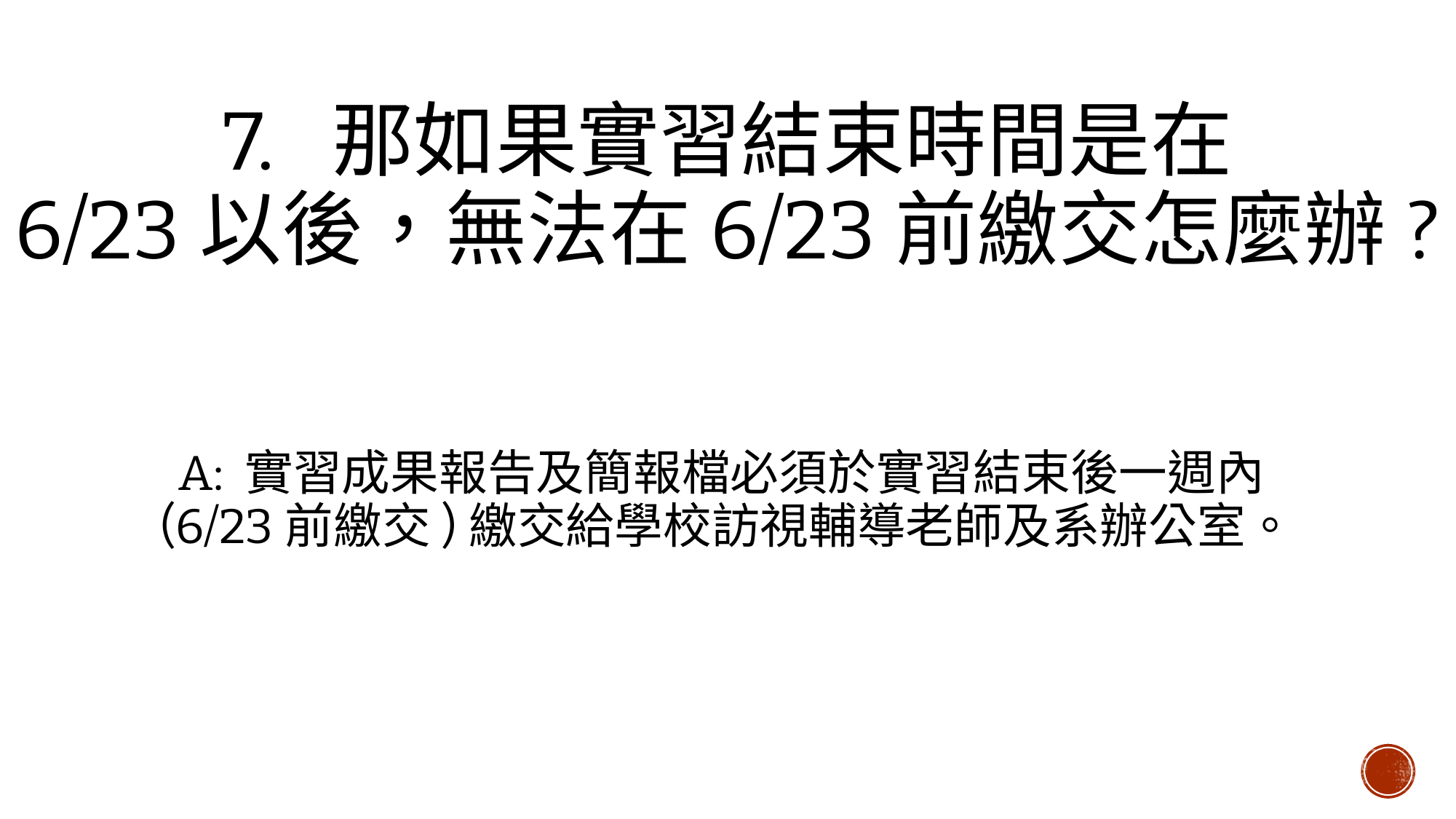

# 7.	那如果實習結束時間是在 6/23以後，無法在6/23前繳交怎麼辦?
A: 實習成果報告及簡報檔必須於實習結束後一週內(6/23前繳交)繳交給學校訪視輔導老師及系辦公室。